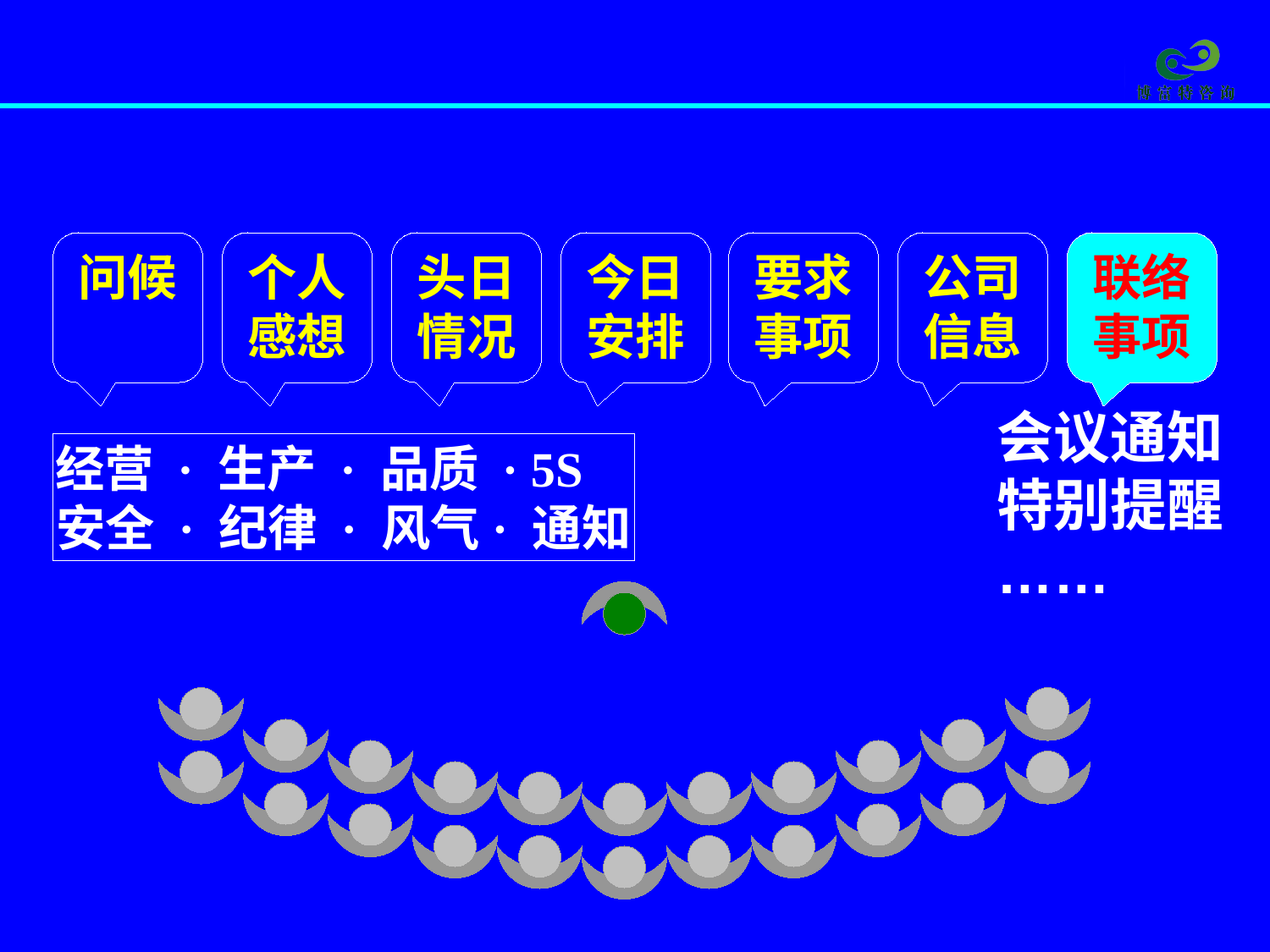

问候
个人
感想
头日
情况
今日
安排
要求
事项
公司信息
联络事项
会议通知
特别提醒
……
经营 · 生产 · 品质 · 5S
安全 · 纪律 · 风气· 通知

#